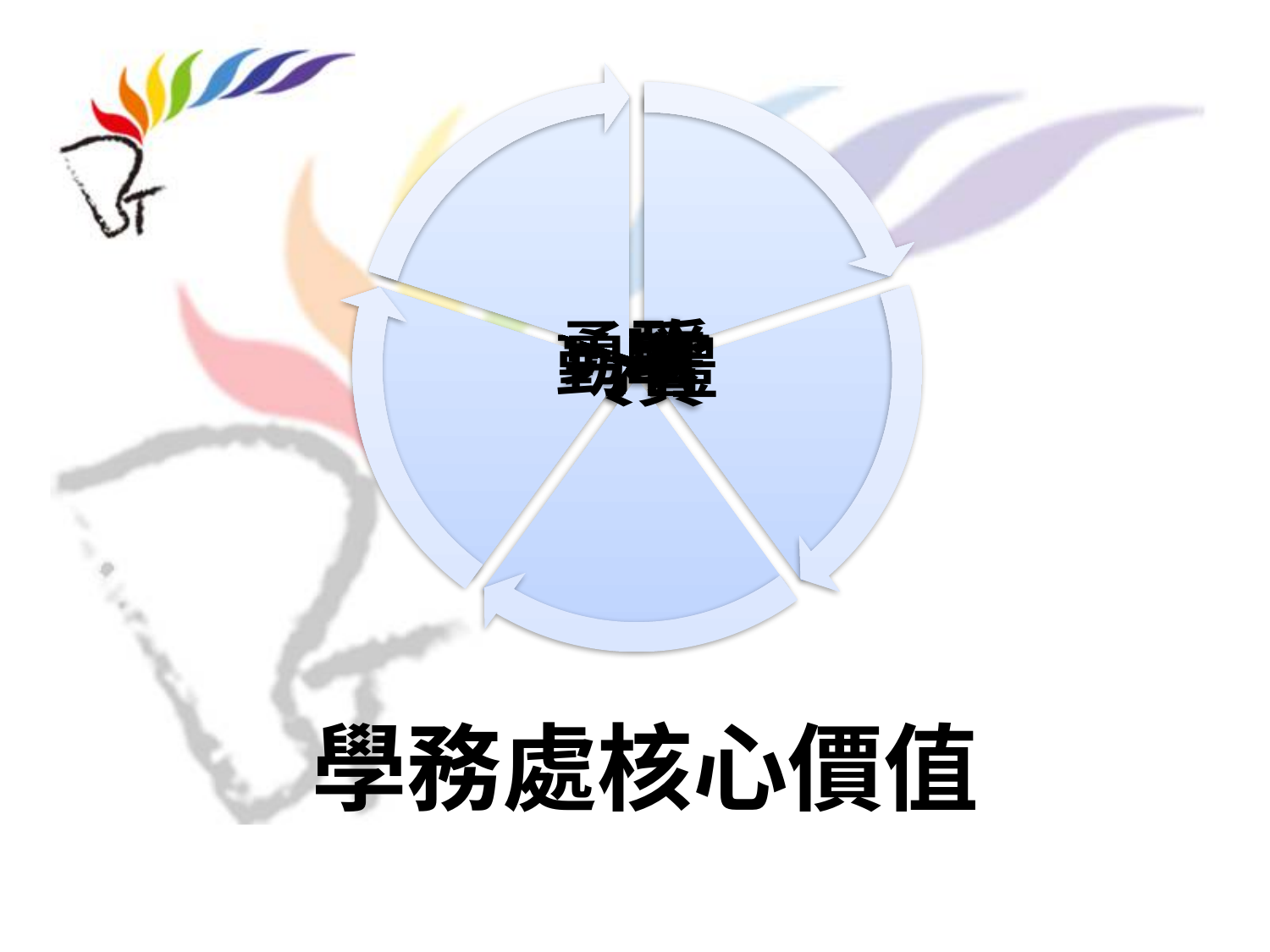

敬愛
守禮
負責
勤學
勇敢
# 學務處核心價值